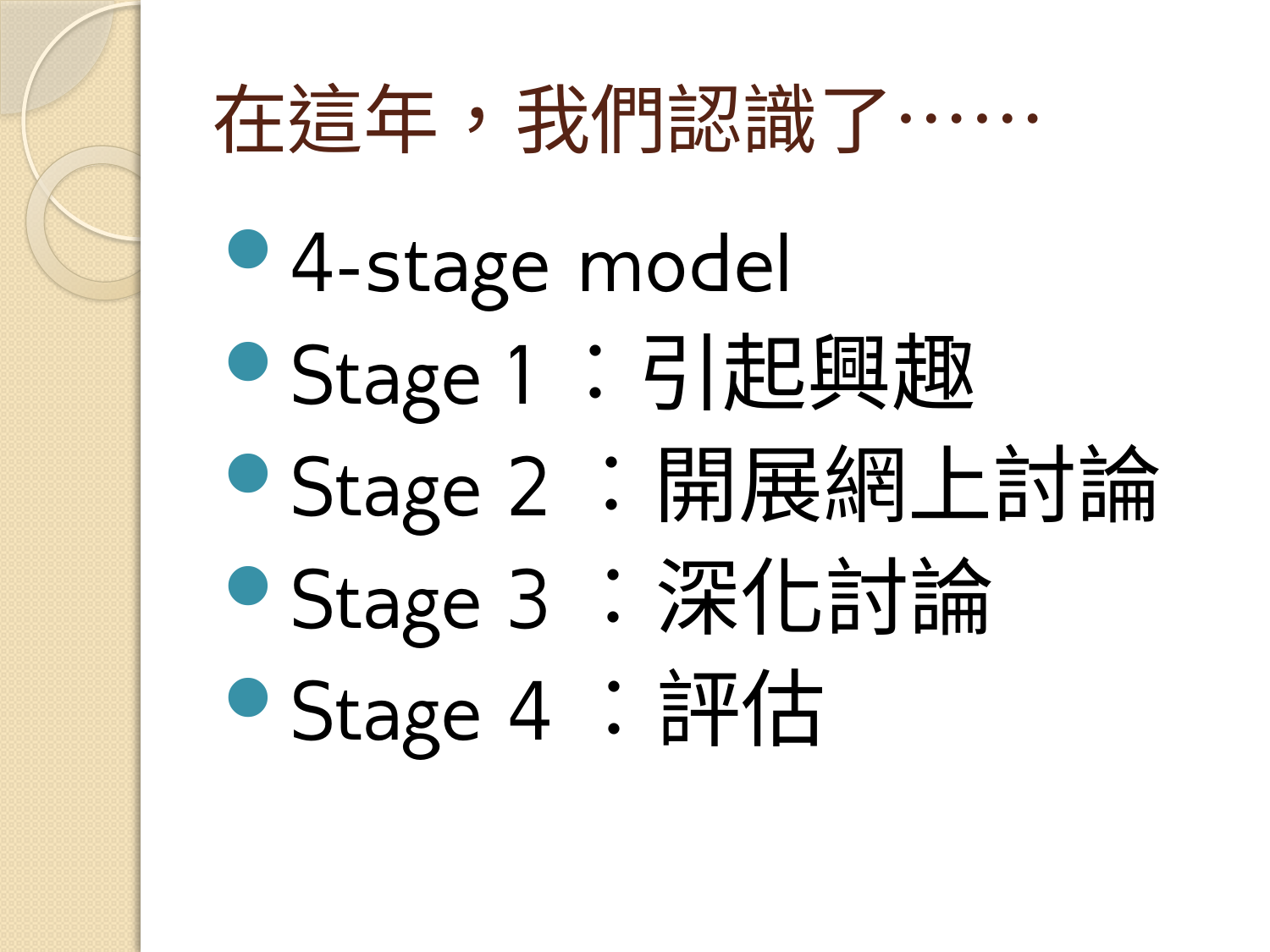

# 在這年，我們認識了……
4-stage model
Stage 1︰引起興趣
Stage 2︰開展網上討論
Stage 3︰深化討論
Stage 4︰評估